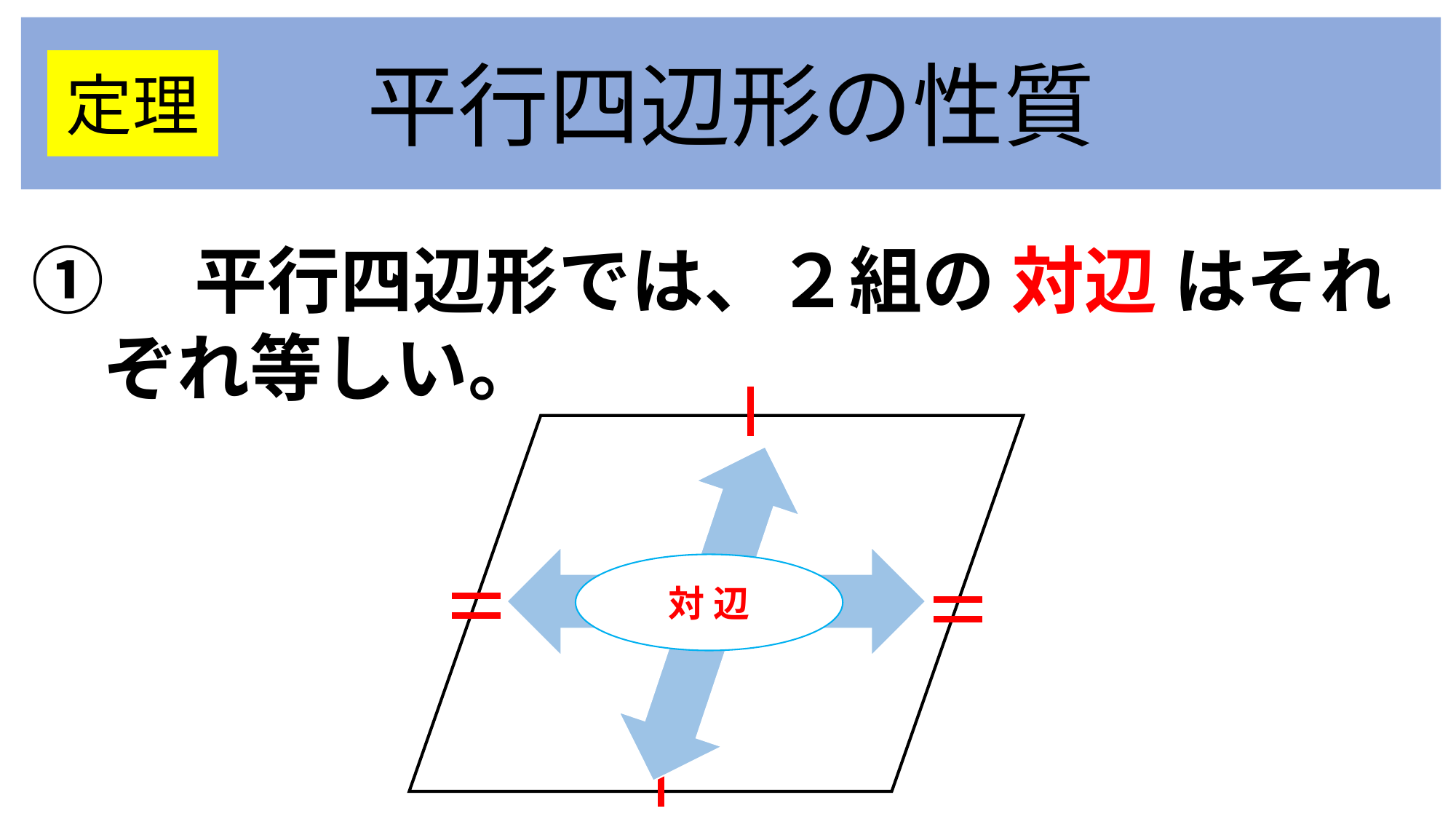

平行四辺形の性質
定理
①　平行四辺形では、２組の 対辺 はそれ
　ぞれ等しい。

対 辺